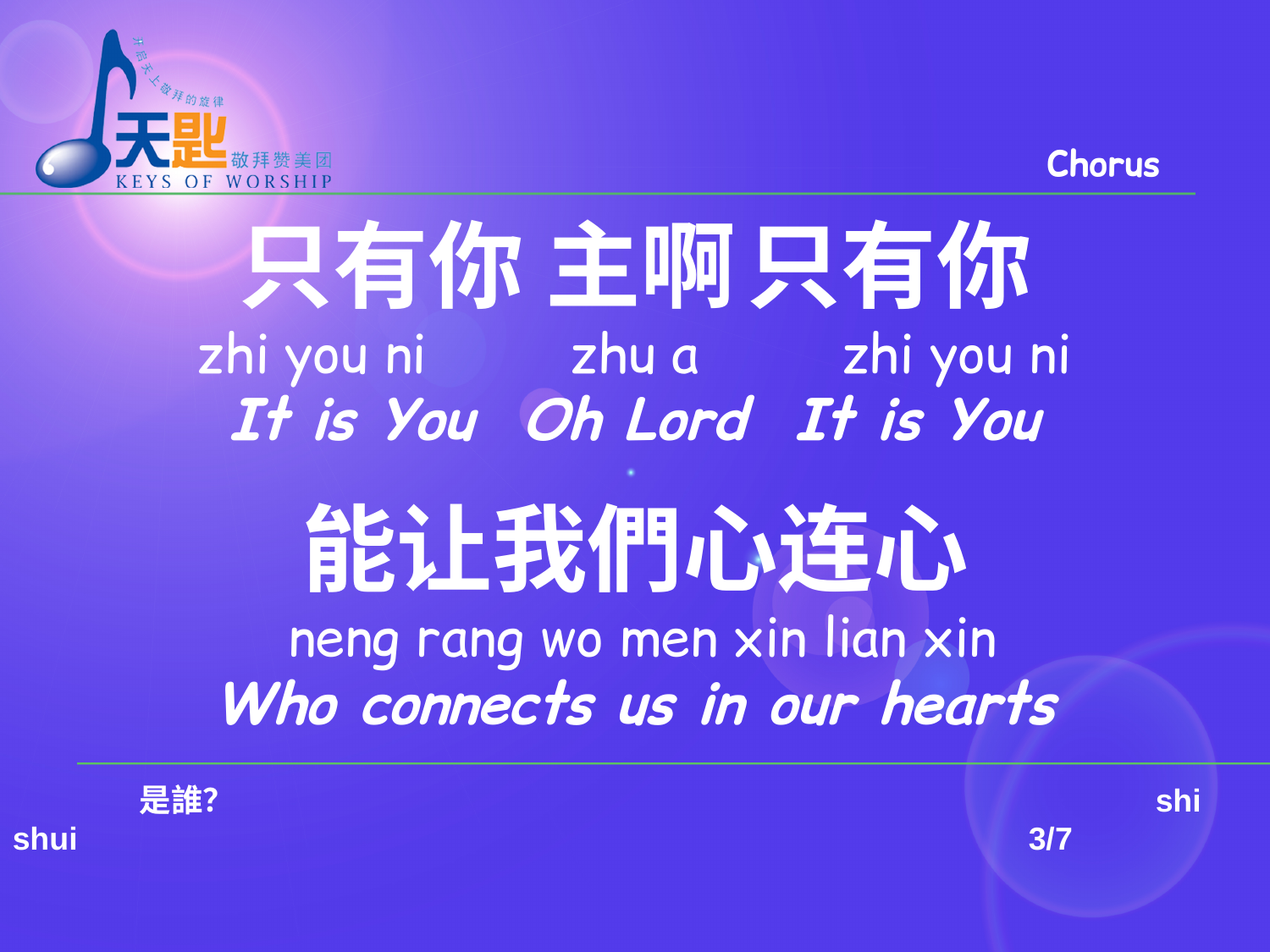

Chorus
只有你 主啊	只有你
zhi you ni         zhu a         zhi you ni
It is You  Oh Lord  It is You

能让我們心连心
 neng rang wo men xin lian xin
Who connects us in our hearts

	是誰？		                                                                                               	shi shui								3/7